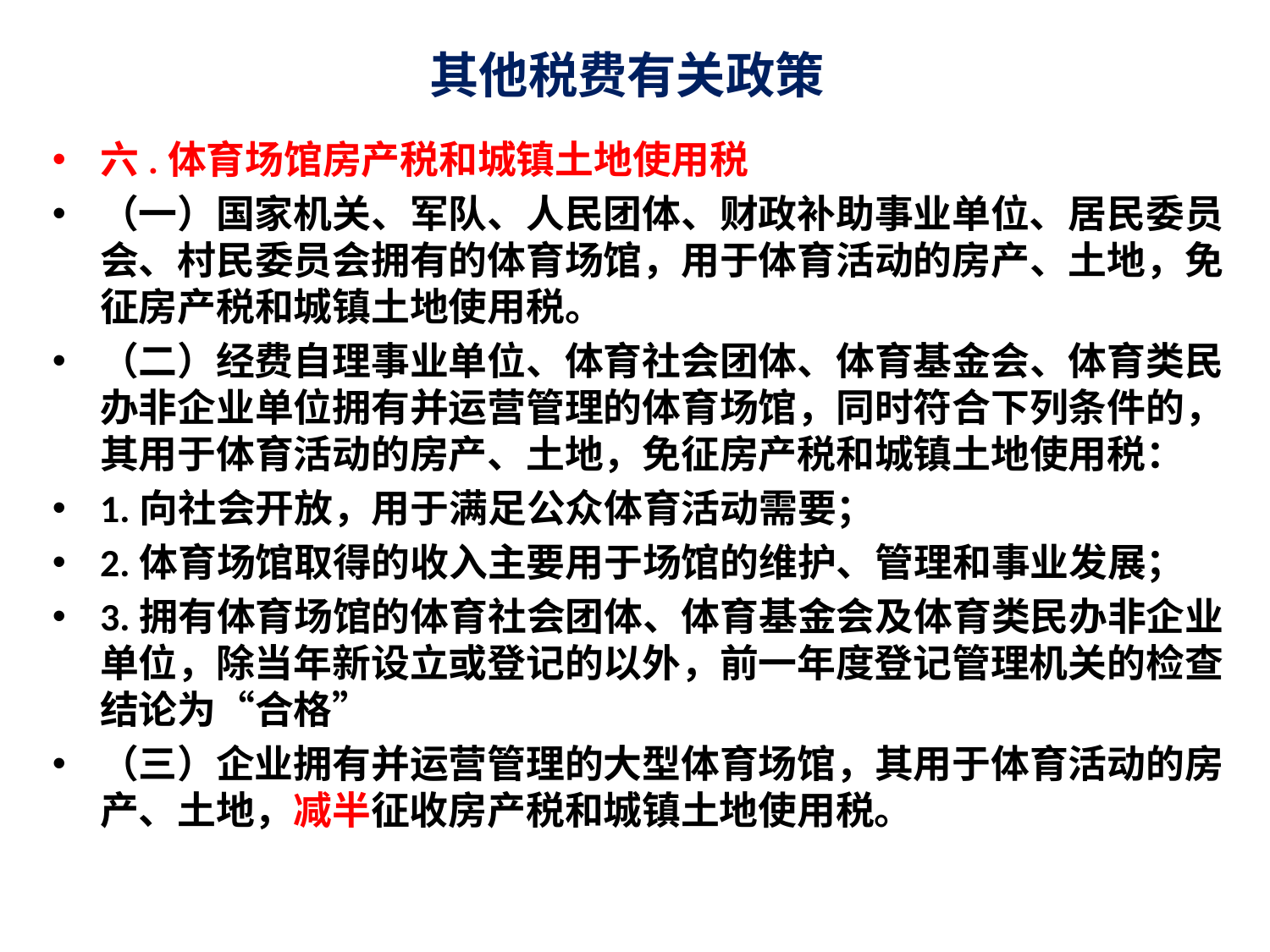

# 其他税费有关政策
六.体育场馆房产税和城镇土地使用税
（一）国家机关、军队、人民团体、财政补助事业单位、居民委员会、村民委员会拥有的体育场馆，用于体育活动的房产、土地，免征房产税和城镇土地使用税。
（二）经费自理事业单位、体育社会团体、体育基金会、体育类民办非企业单位拥有并运营管理的体育场馆，同时符合下列条件的，其用于体育活动的房产、土地，免征房产税和城镇土地使用税：
1.向社会开放，用于满足公众体育活动需要；
2.体育场馆取得的收入主要用于场馆的维护、管理和事业发展；
3.拥有体育场馆的体育社会团体、体育基金会及体育类民办非企业单位，除当年新设立或登记的以外，前一年度登记管理机关的检查结论为“合格”
（三）企业拥有并运营管理的大型体育场馆，其用于体育活动的房产、土地，减半征收房产税和城镇土地使用税。